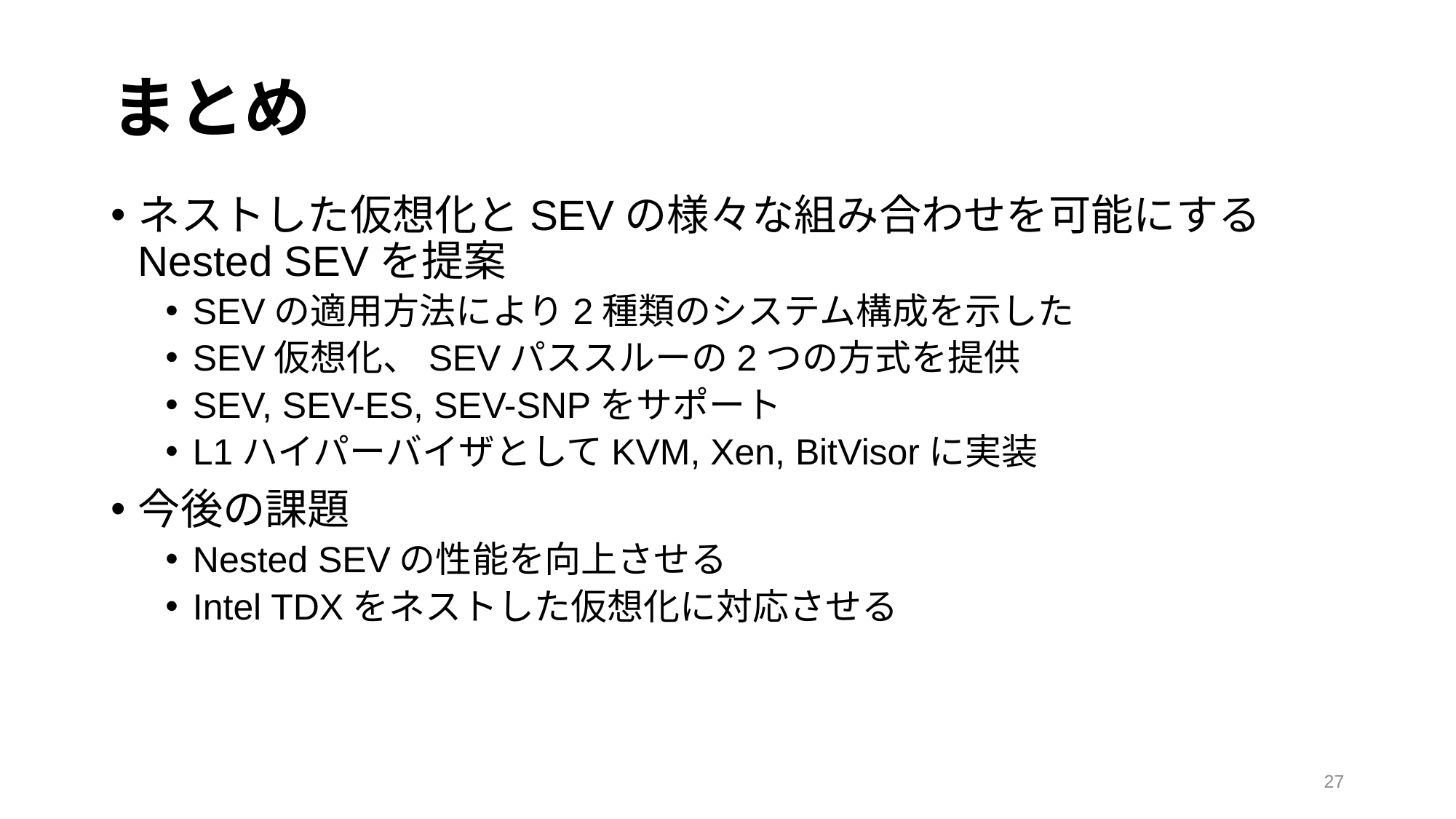

# まとめ
ネストした仮想化とSEVの様々な組み合わせを可能にするNested SEVを提案
SEVの適用方法により2種類のシステム構成を示した
SEV仮想化、SEVパススルーの2つの方式を提供
SEV, SEV-ES, SEV-SNPをサポート
L1ハイパーバイザとしてKVM, Xen, BitVisorに実装
今後の課題
Nested SEVの性能を向上させる
Intel TDXをネストした仮想化に対応させる
27